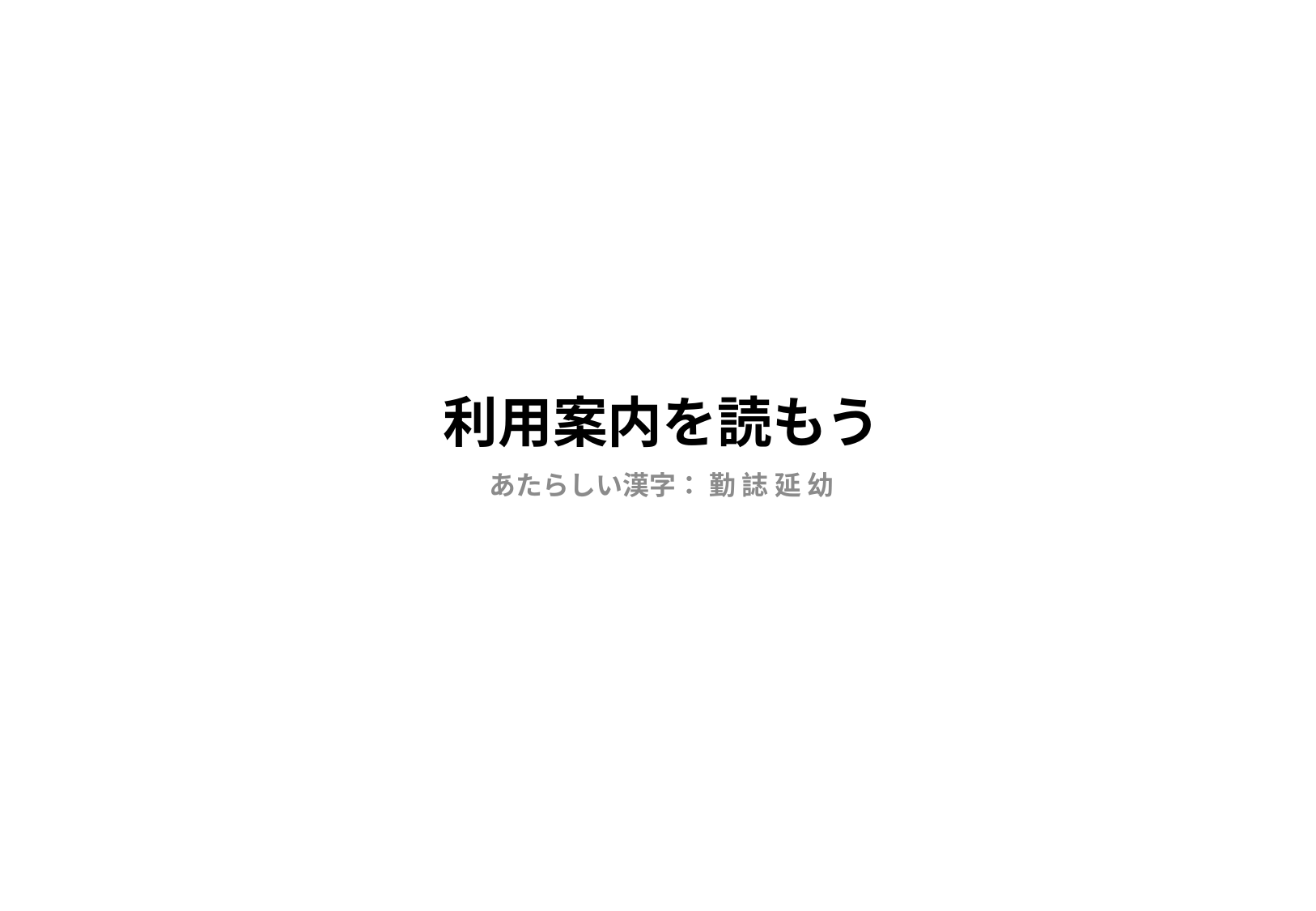

# 利用案内を読もう
あたらしい漢字： 勤 誌 延 幼